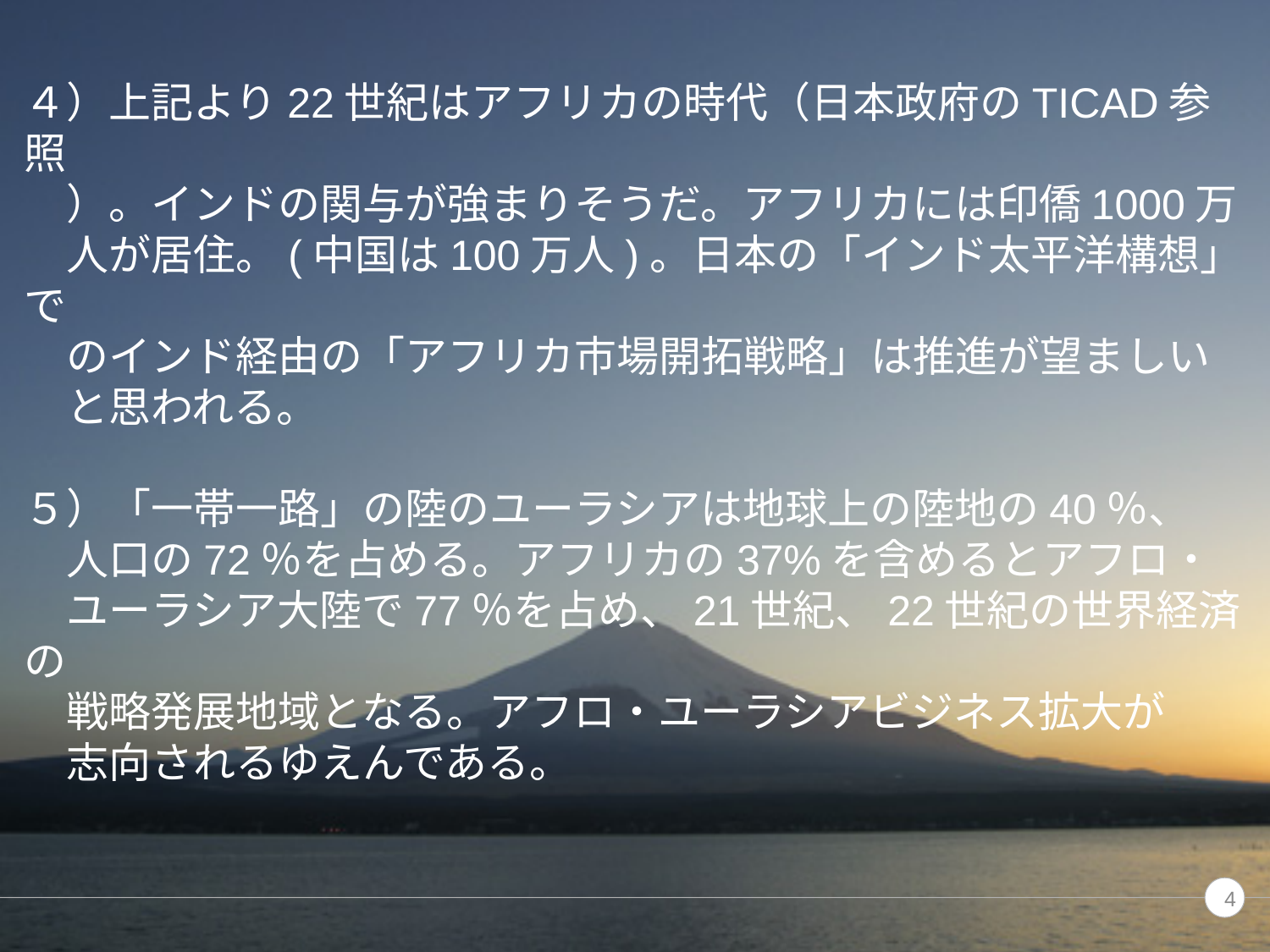

４）上記より22世紀はアフリカの時代（日本政府のTICAD参照
　）。インドの関与が強まりそうだ。アフリカには印僑1000万
　人が居住。(中国は100万人)。日本の「インド太平洋構想」で
　のインド経由の「アフリカ市場開拓戦略」は推進が望ましい
　と思われる。

５）「一帯一路」の陸のユーラシアは地球上の陸地の40％、
　人口の72％を占める。アフリカの37%を含めるとアフロ・
　ユーラシア大陸で77％を占め、21世紀、22世紀の世界経済の
　戦略発展地域となる。アフロ・ユーラシアビジネス拡大が
　志向されるゆえんである。

4